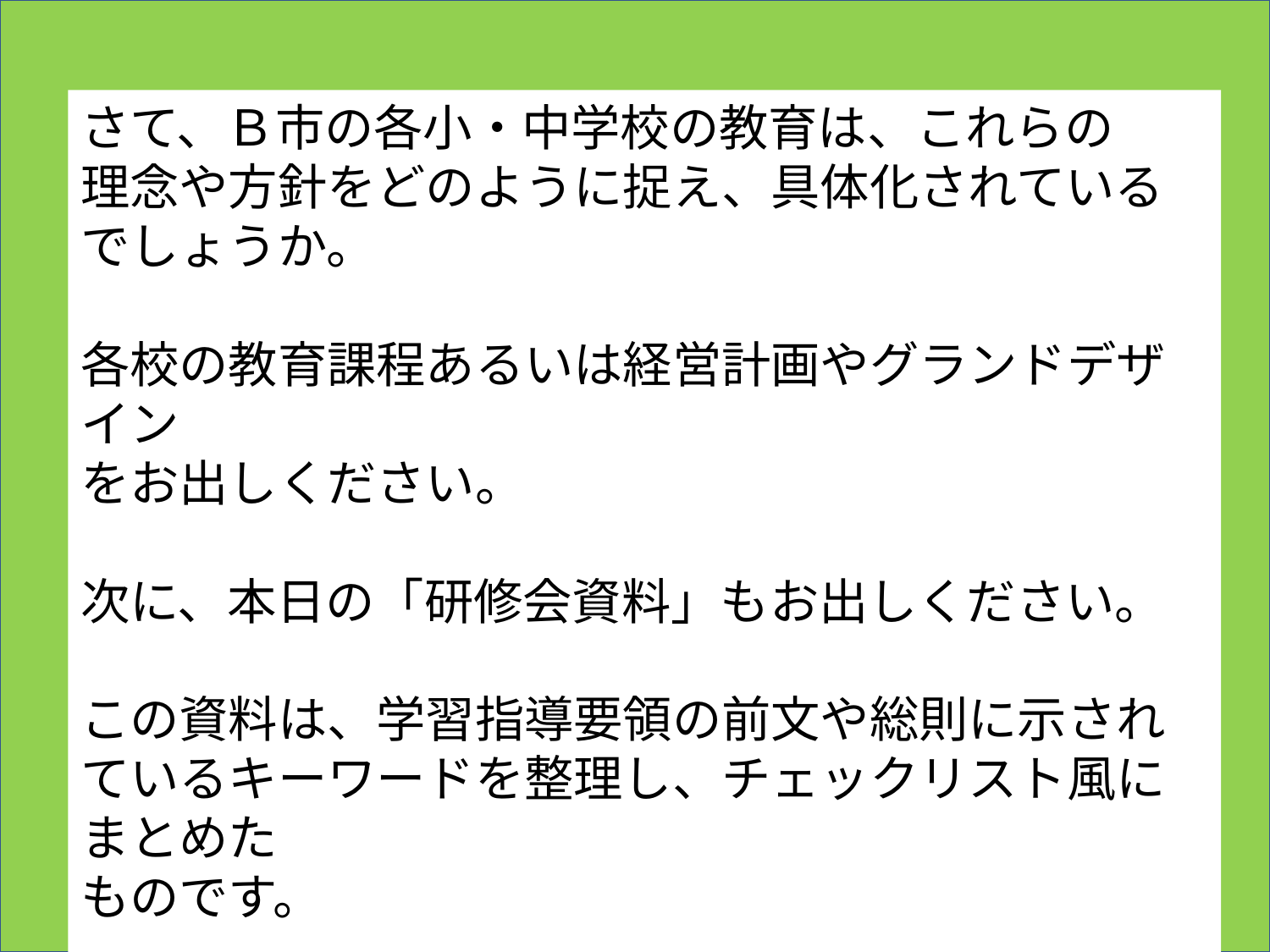

さて、Ｂ市の各小・中学校の教育は、これらの
理念や方針をどのように捉え、具体化されているでしょうか。

各校の教育課程あるいは経営計画やグランドデザイン
をお出しください。

次に、本日の「研修会資料」もお出しください。

この資料は、学習指導要領の前文や総則に示されているキーワードを整理し、チェックリスト風にまとめた
ものです。